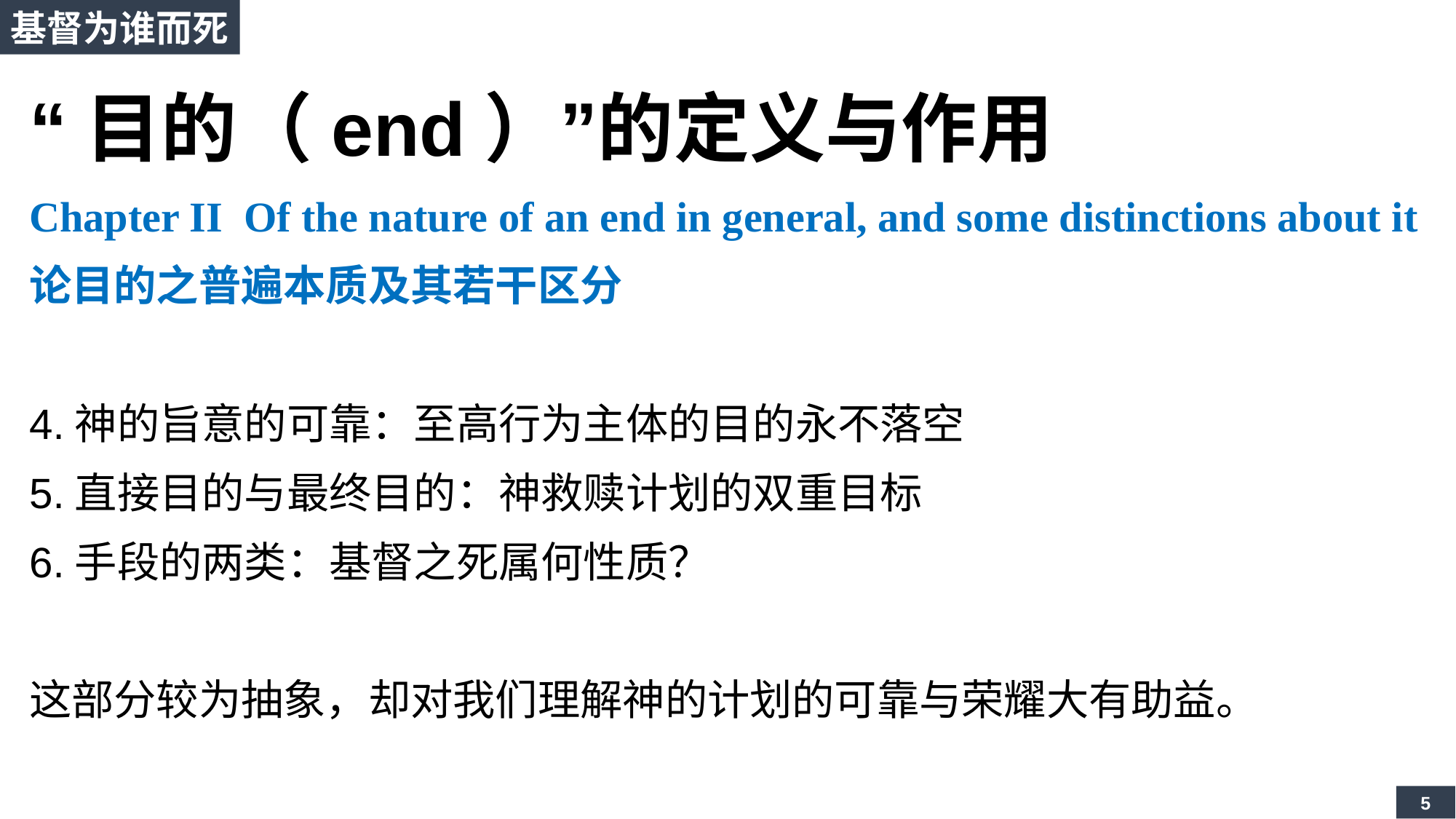

基督为谁而死
“目的（end）”的定义与作用
Chapter II  Of the nature of an end in general, and some distinctions about it
论目的之普遍本质及其若干区分

4.神的旨意的可靠：至高行为主体的目的永不落空
5.直接目的与最终目的：神救赎计划的双重目标
6.手段的两类：基督之死属何性质？

这部分较为抽象，却对我们理解神的计划的可靠与荣耀大有助益。

5